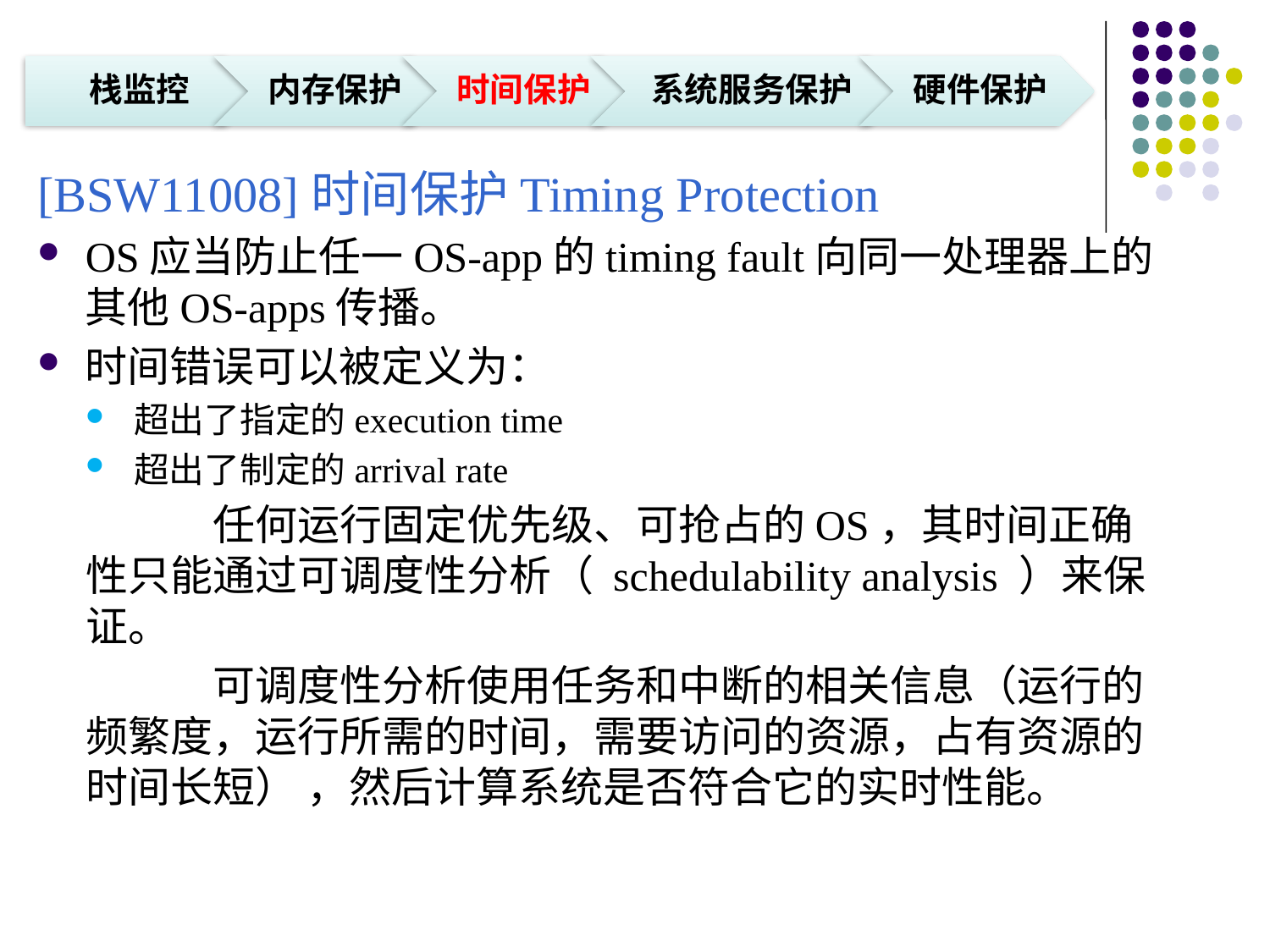

栈监控
内存保护
时间保护
系统服务保护
硬件保护
[BSW11008]时间保护Timing Protection
OS应当防止任一OS-app的timing fault向同一处理器上的其他OS-apps传播。
时间错误可以被定义为：
超出了指定的execution time
超出了制定的arrival rate
	任何运行固定优先级、可抢占的OS，其时间正确性只能通过可调度性分析（ schedulability analysis ）来保证。
	可调度性分析使用任务和中断的相关信息（运行的频繁度，运行所需的时间，需要访问的资源，占有资源的时间长短） ，然后计算系统是否符合它的实时性能。